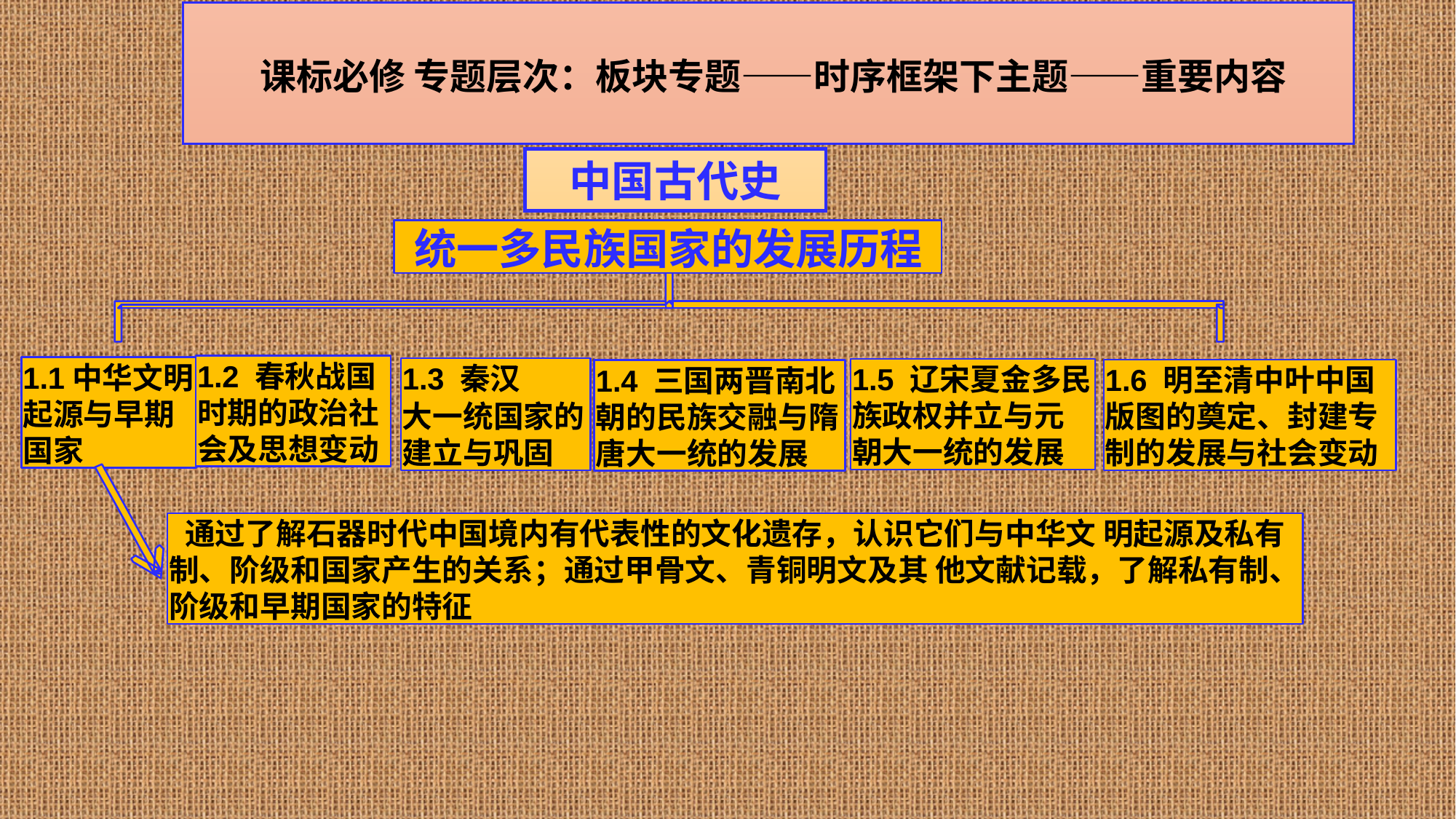

# 课标必修 专题层次：板块专题——时序框架下主题——重要内容
中国古代史
统一多民族国家的发展历程

1.2 春秋战国时期的政治社会及思想变动
1.1中华文明起源与早期国家
1.3 秦汉
大一统国家的建立与巩固
1.5 辽宋夏金多民族政权并立与元 朝大一统的发展
1.6 明至清中叶中国版图的奠定、封建专制的发展与社会变动
1.4 三国两晋南北朝的民族交融与隋唐大一统的发展

通过了解石器时代中国境内有代表性的文化遗存，认识它们与中华文 明起源及私有制、阶级和国家产生的关系；通过甲骨文、青铜明文及其 他文献记载，了解私有制、阶级和早期国家的特征